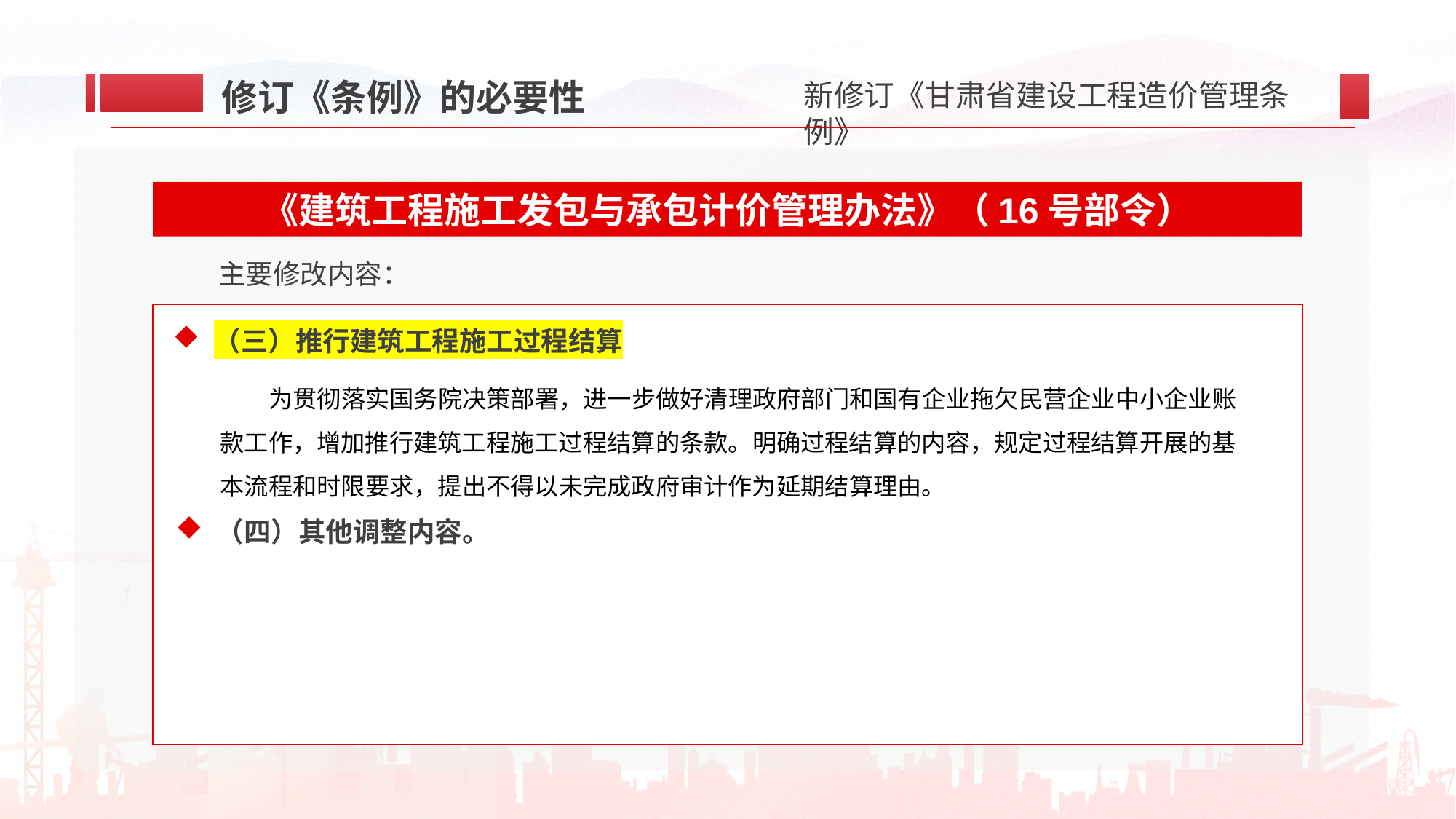

修订《条例》的必要性
《建筑工程施工发包与承包计价管理办法》（16号部令）
主要修改内容：

（三）推行建筑工程施工过程结算
为贯彻落实国务院决策部署，进一步做好清理政府部门和国有企业拖欠民营企业中小企业账款工作，增加推行建筑工程施工过程结算的条款。明确过程结算的内容，规定过程结算开展的基本流程和时限要求，提出不得以未完成政府审计作为延期结算理由。
（四）其他调整内容。